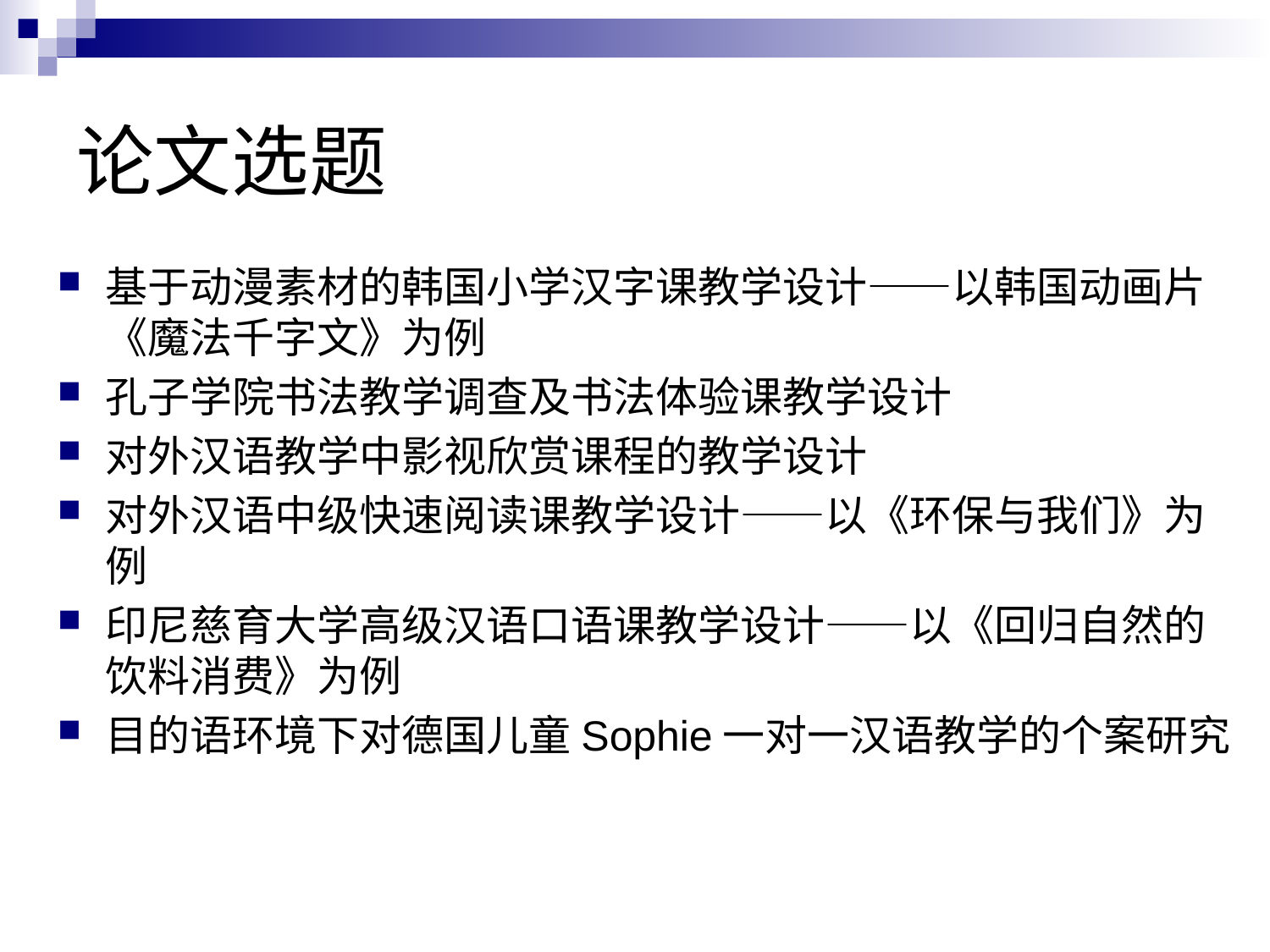

# 论文选题
基于动漫素材的韩国小学汉字课教学设计——以韩国动画片《魔法千字文》为例
孔子学院书法教学调查及书法体验课教学设计
对外汉语教学中影视欣赏课程的教学设计
对外汉语中级快速阅读课教学设计——以《环保与我们》为例
印尼慈育大学高级汉语口语课教学设计——以《回归自然的饮料消费》为例
目的语环境下对德国儿童Sophie一对一汉语教学的个案研究